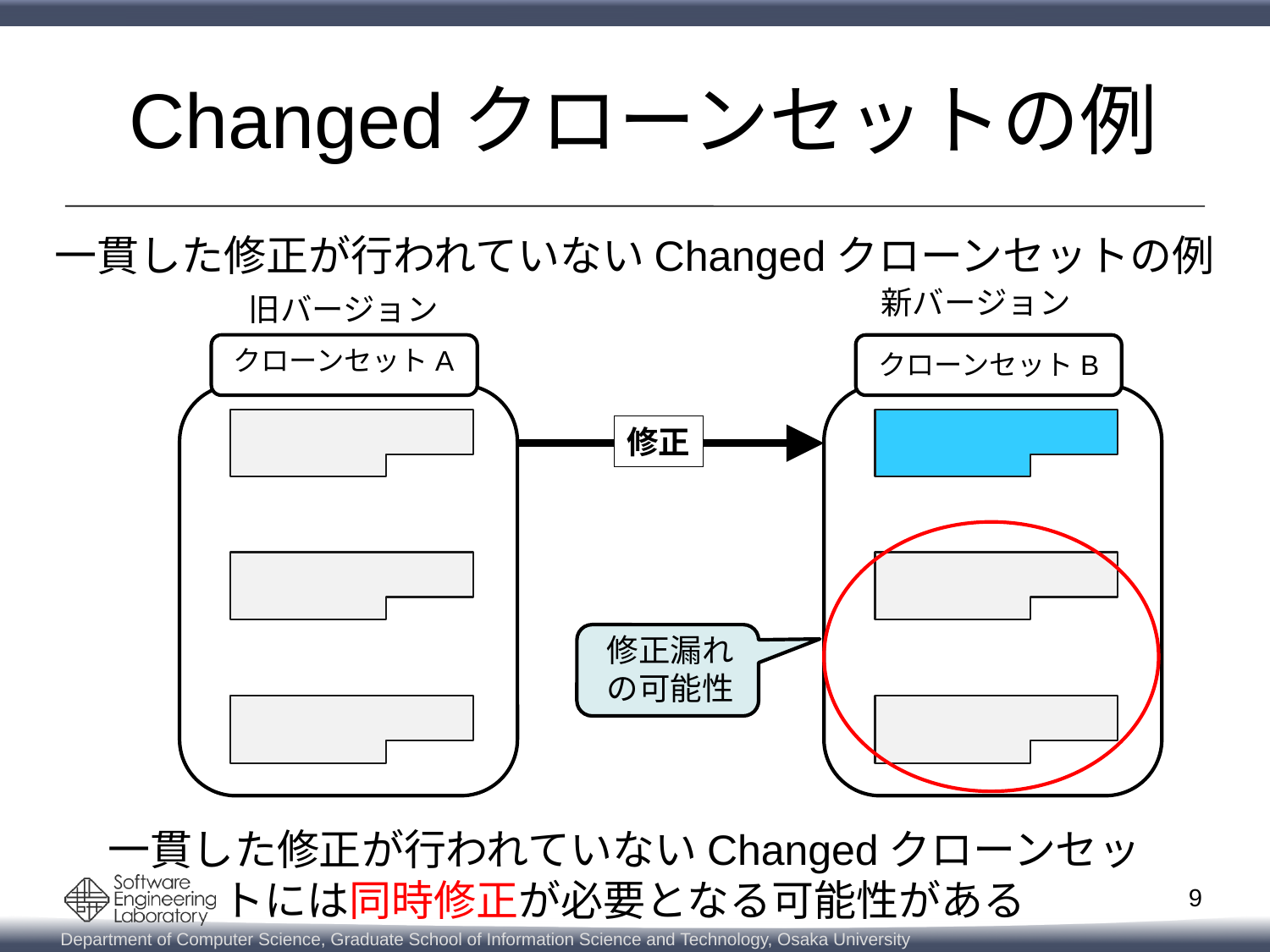

# Changedクローンセットの例
一貫した修正が行われていないChangedクローンセットの例

新バージョン
旧バージョン

クローンセットA

クローンセットB

修正

修正漏れ
の可能性

一貫した修正が行われていないChangedクローンセットには同時修正が必要となる可能性がある
9